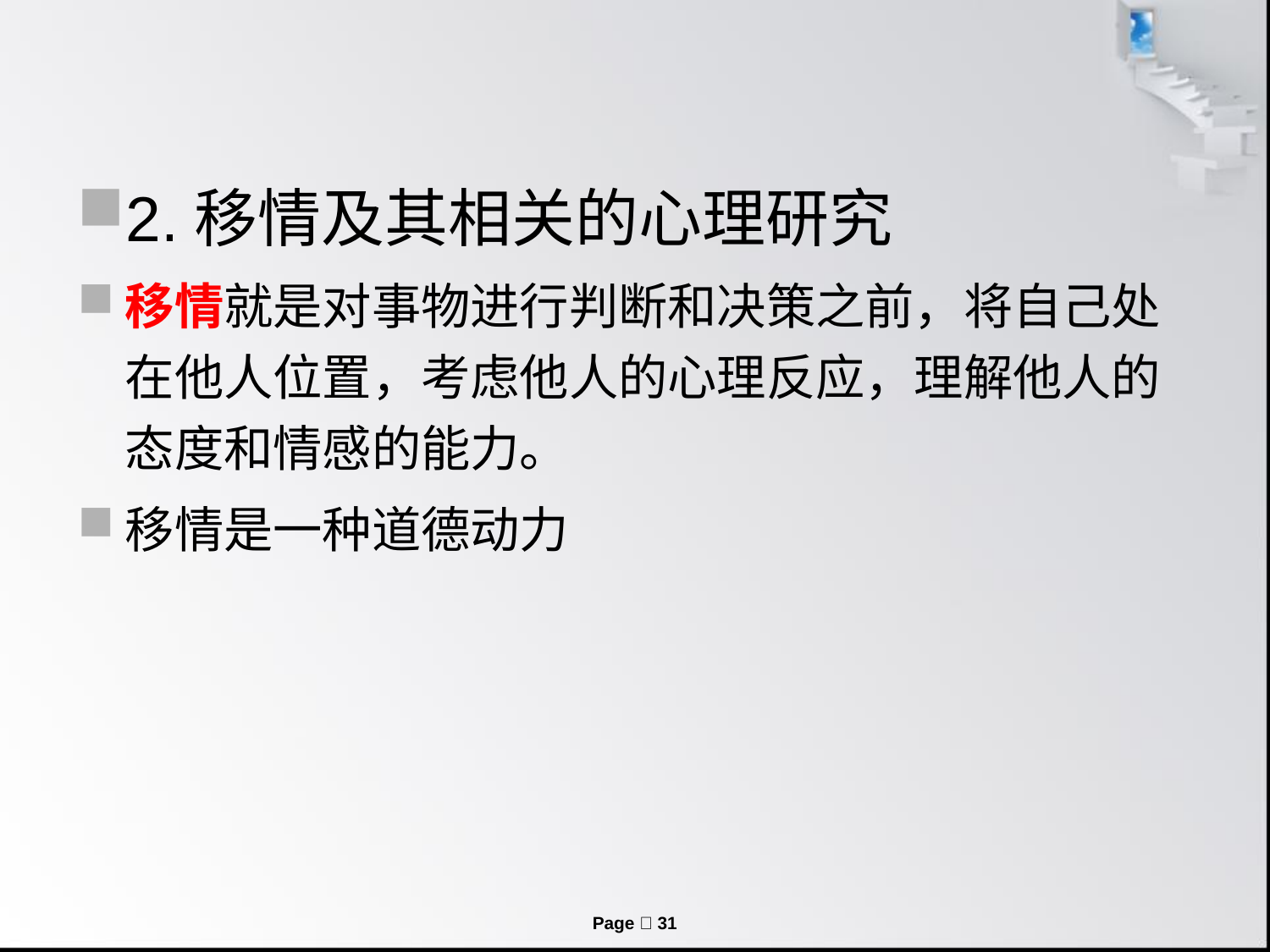

#
2.移情及其相关的心理研究
移情就是对事物进行判断和决策之前，将自己处在他人位置，考虑他人的心理反应，理解他人的态度和情感的能力。
移情是一种道德动力